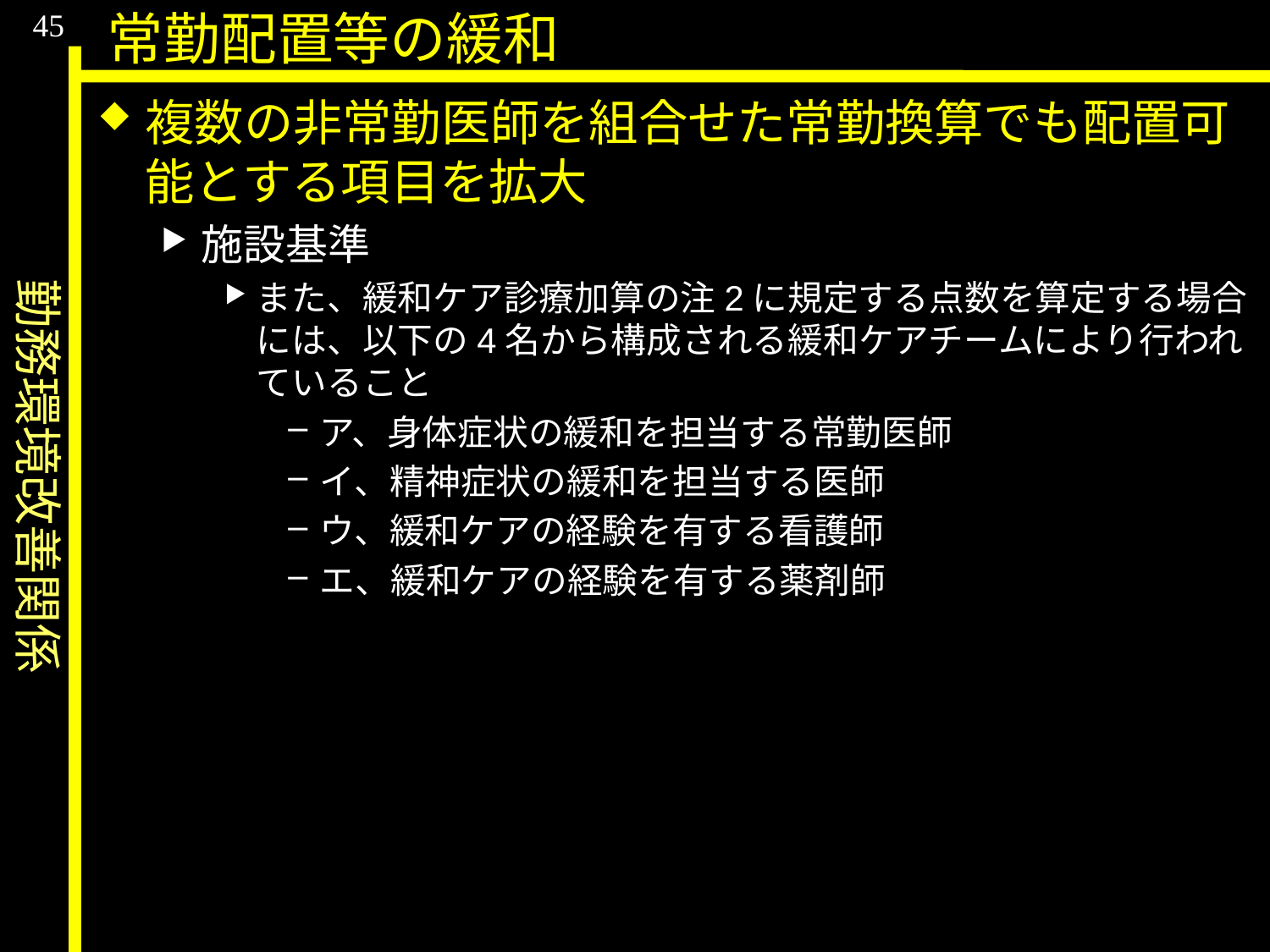

勤務環境改善関係
45
常勤配置等の緩和

複数の非常勤医師を組合せた常勤換算でも配置可能とする項目を拡大
施設基準
また、緩和ケア診療加算の注2に規定する点数を算定する場合には、以下の4名から構成される緩和ケアチームにより行われていること
ア、身体症状の緩和を担当する常勤医師
イ、精神症状の緩和を担当する医師
ウ、緩和ケアの経験を有する看護師
エ、緩和ケアの経験を有する薬剤師